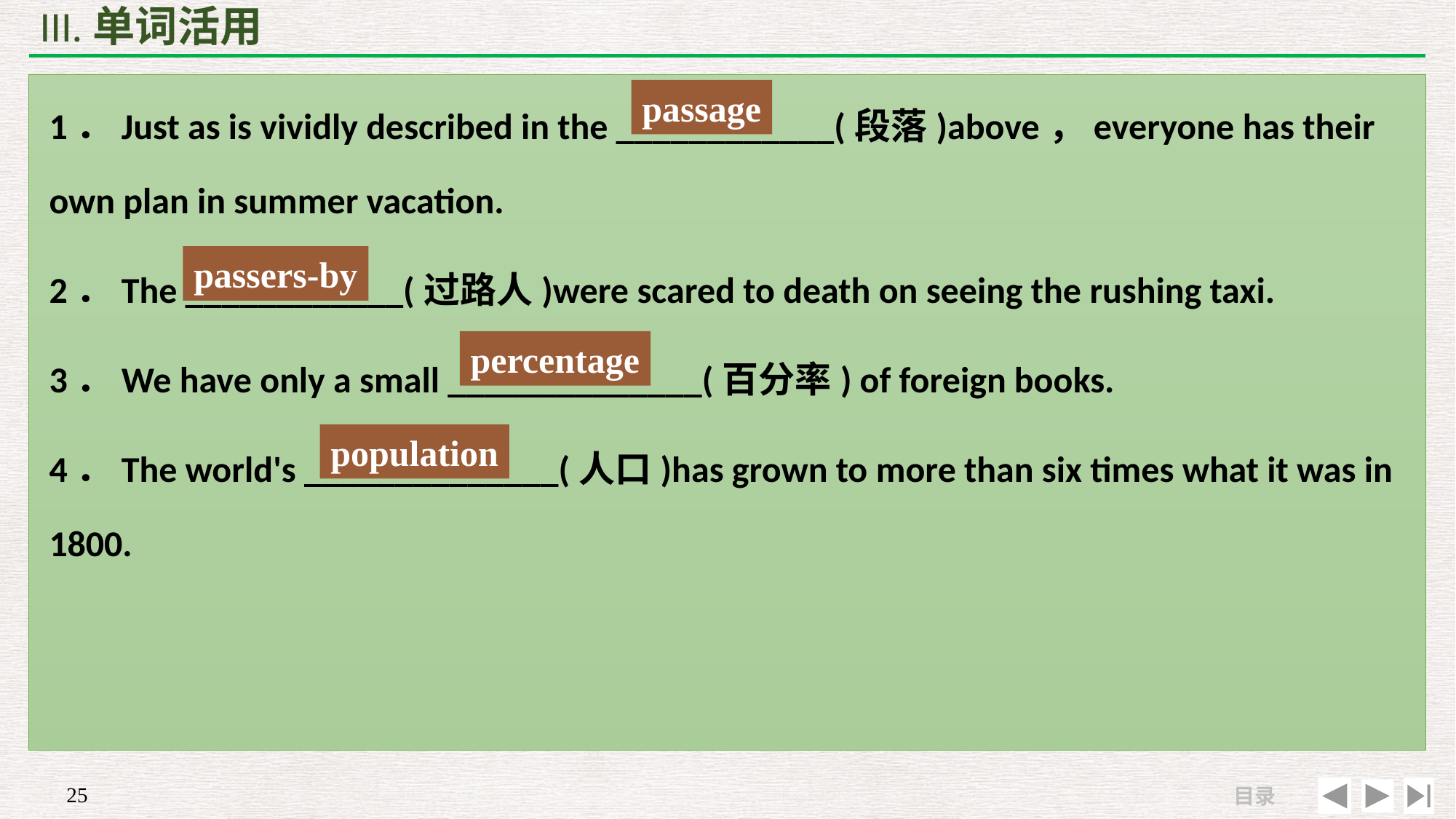

# III.单词活用
1．Just as is vividly described in the ____________(段落)above，everyone has their own plan in summer vacation.
2．The ____________(过路人)were scared to death on seeing the rushing taxi.
3．We have only a small ______________(百分率) of foreign books.
4．The world's ______________(人口)has grown to more than six times what it was in 1800.

passage
passers-by
percentage
population